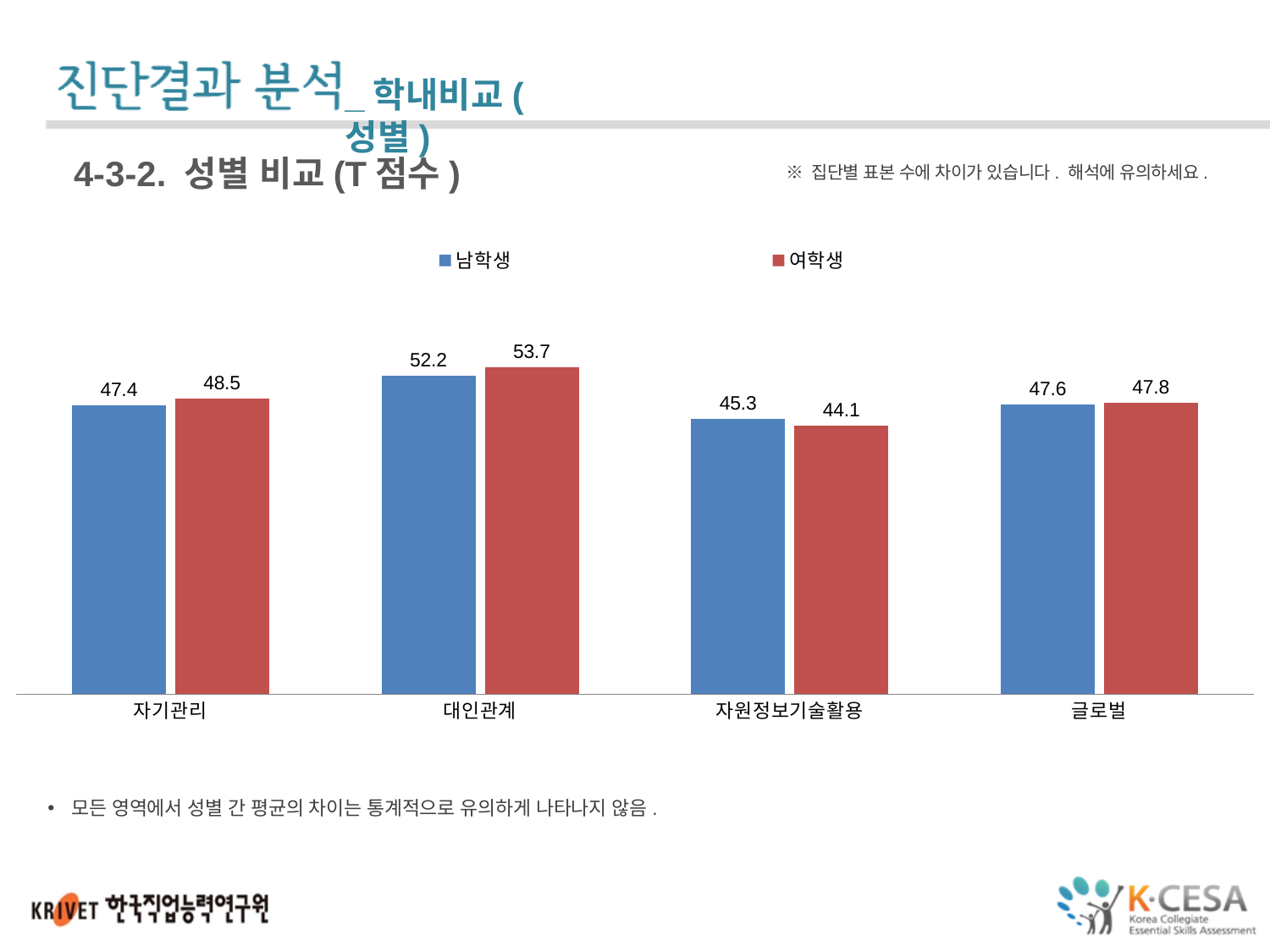

_학내비교(성별)
4-3-2. 성별 비교(T점수)
※ 집단별 표본 수에 차이가 있습니다. 해석에 유의하세요.

### Chart

| Category | 남학생 | 여학생 |
|---|---|---|
| 자기관리 | 47.39565714285716 | 48.47565989847717 |
| 대인관계 | 52.23173669467784 | 53.71335858585861 |
| 자원정보기술활용 | 45.26300578034682 | 44.11139240506329 |
| 글로벌 | 47.6178 | 47.784 |
모든 영역에서 성별 간 평균의 차이는 통계적으로 유의하게 나타나지 않음.